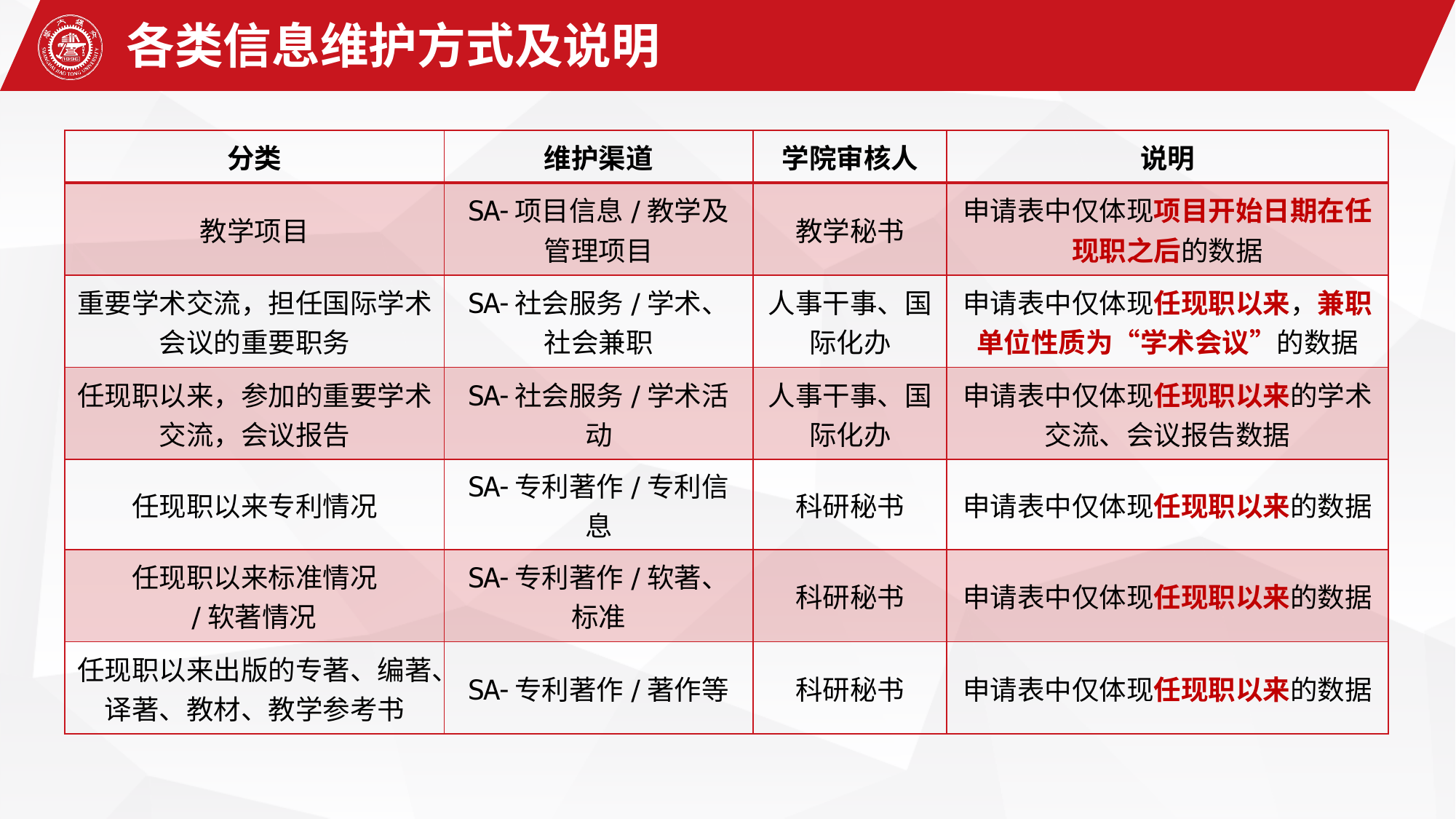

各类信息维护方式及说明
| 分类 | 维护渠道 | 学院审核人 | 说明 |
| --- | --- | --- | --- |
| 教学项目 | SA-项目信息/教学及管理项目 | 教学秘书 | 申请表中仅体现项目开始日期在任现职之后的数据 |
| 重要学术交流，担任国际学术会议的重要职务 | SA-社会服务/学术、社会兼职 | 人事干事、国际化办 | 申请表中仅体现任现职以来，兼职单位性质为“学术会议”的数据 |
| 任现职以来，参加的重要学术交流，会议报告 | SA-社会服务/学术活动 | 人事干事、国际化办 | 申请表中仅体现任现职以来的学术交流、会议报告数据 |
| 任现职以来专利情况 | SA-专利著作/专利信息 | 科研秘书 | 申请表中仅体现任现职以来的数据 |
| 任现职以来标准情况 /软著情况 | SA-专利著作/软著、标准 | 科研秘书 | 申请表中仅体现任现职以来的数据 |
| 任现职以来出版的专著、编著、译著、教材、教学参考书 | SA-专利著作/著作等 | 科研秘书 | 申请表中仅体现任现职以来的数据 |